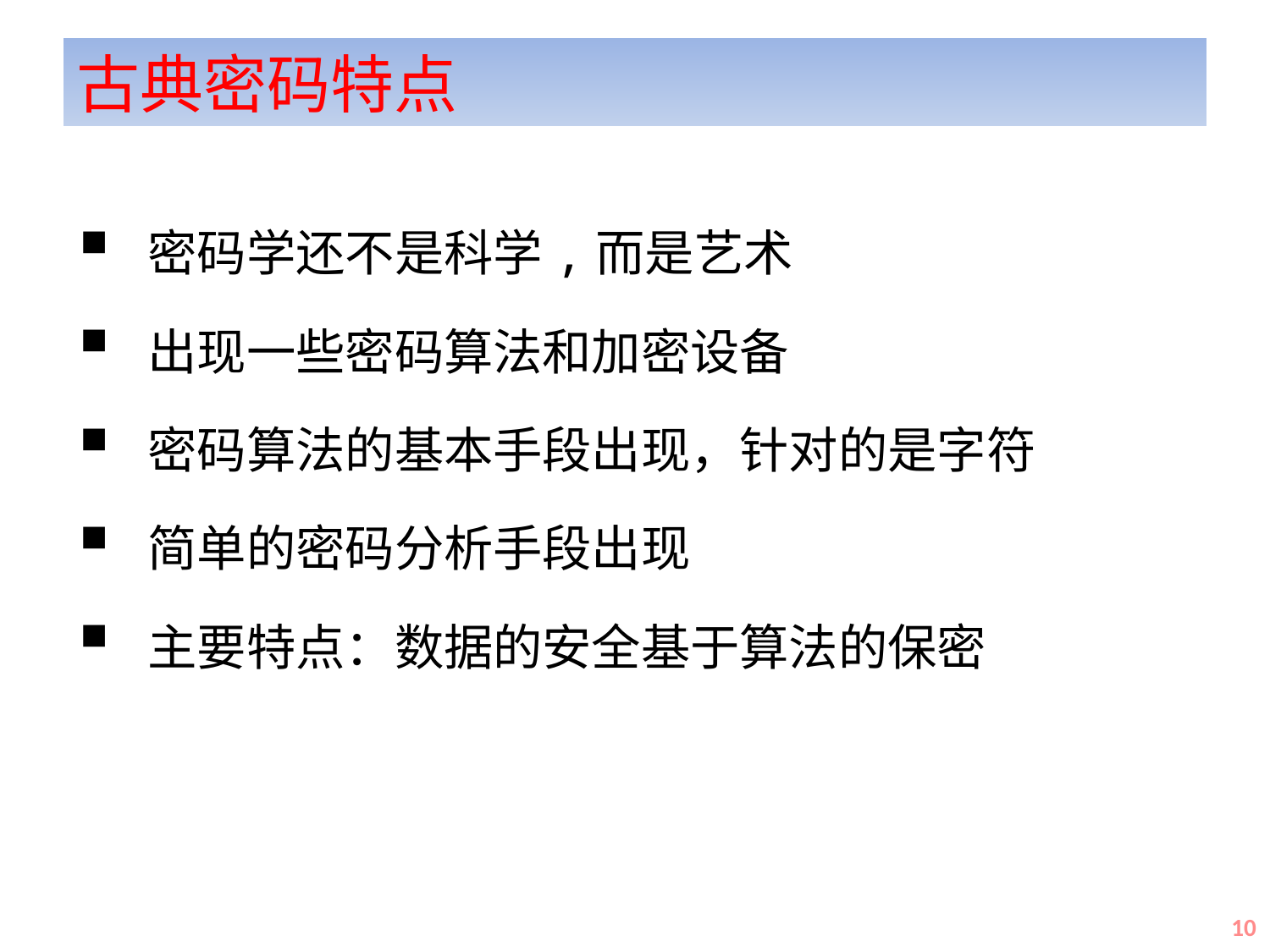

# 古典密码特点

 密码学还不是科学,而是艺术
 出现一些密码算法和加密设备
 密码算法的基本手段出现，针对的是字符
 简单的密码分析手段出现
 主要特点：数据的安全基于算法的保密
10